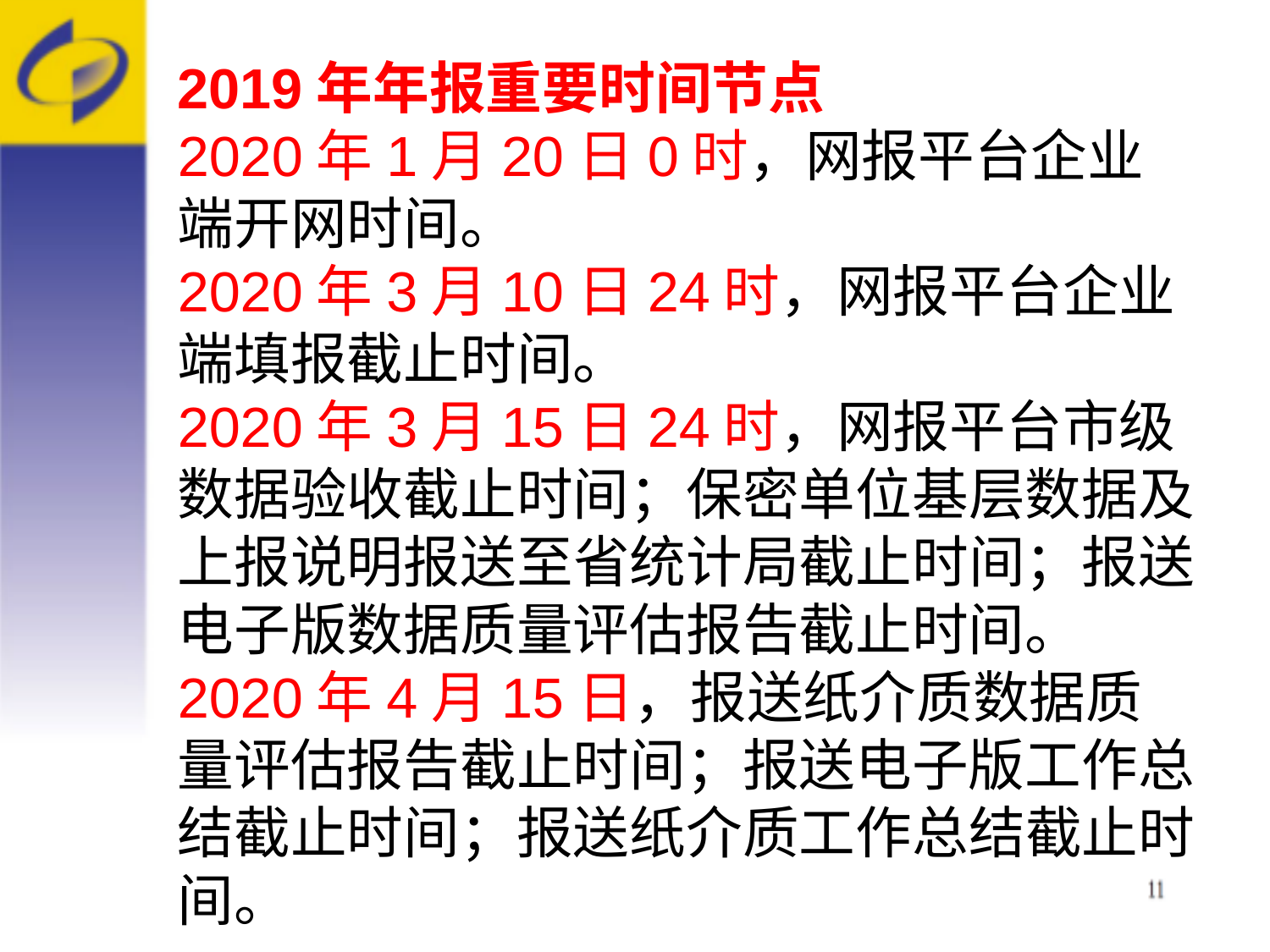

2019年年报重要时间节点
2020年1月20日0时，网报平台企业端开网时间。
2020年3月10日24时，网报平台企业端填报截止时间。
2020年3月15日24时，网报平台市级数据验收截止时间；保密单位基层数据及上报说明报送至省统计局截止时间；报送电子版数据质量评估报告截止时间。
2020年4月15日，报送纸介质数据质量评估报告截止时间；报送电子版工作总结截止时间；报送纸介质工作总结截止时间。